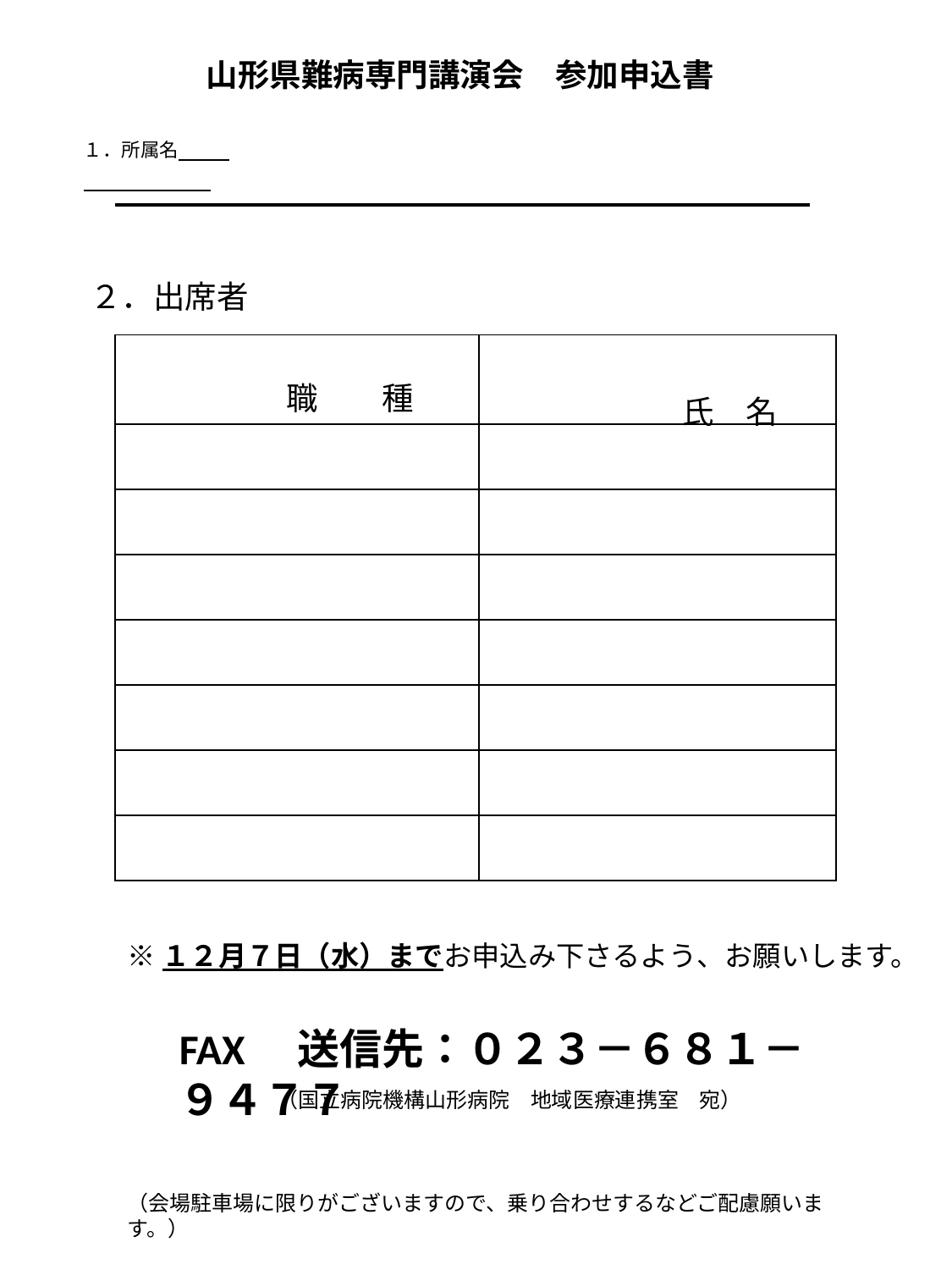

山形県難病専門講演会　参加申込書
# １．所属名
２．出席者
| 職　　種 | 氏　名 |
| --- | --- |
|  |  |
|  |  |
|  |  |
|  |  |
|  |  |
|  |  |
|  |  |
※１２月７日（水）までお申込み下さるよう、お願いします。
FAX　送信先：０２３－６８１－９４７７
（国立病院機構山形病院　地域医療連携室　宛）
（会場駐車場に限りがございますので、乗り合わせするなどご配慮願います。）